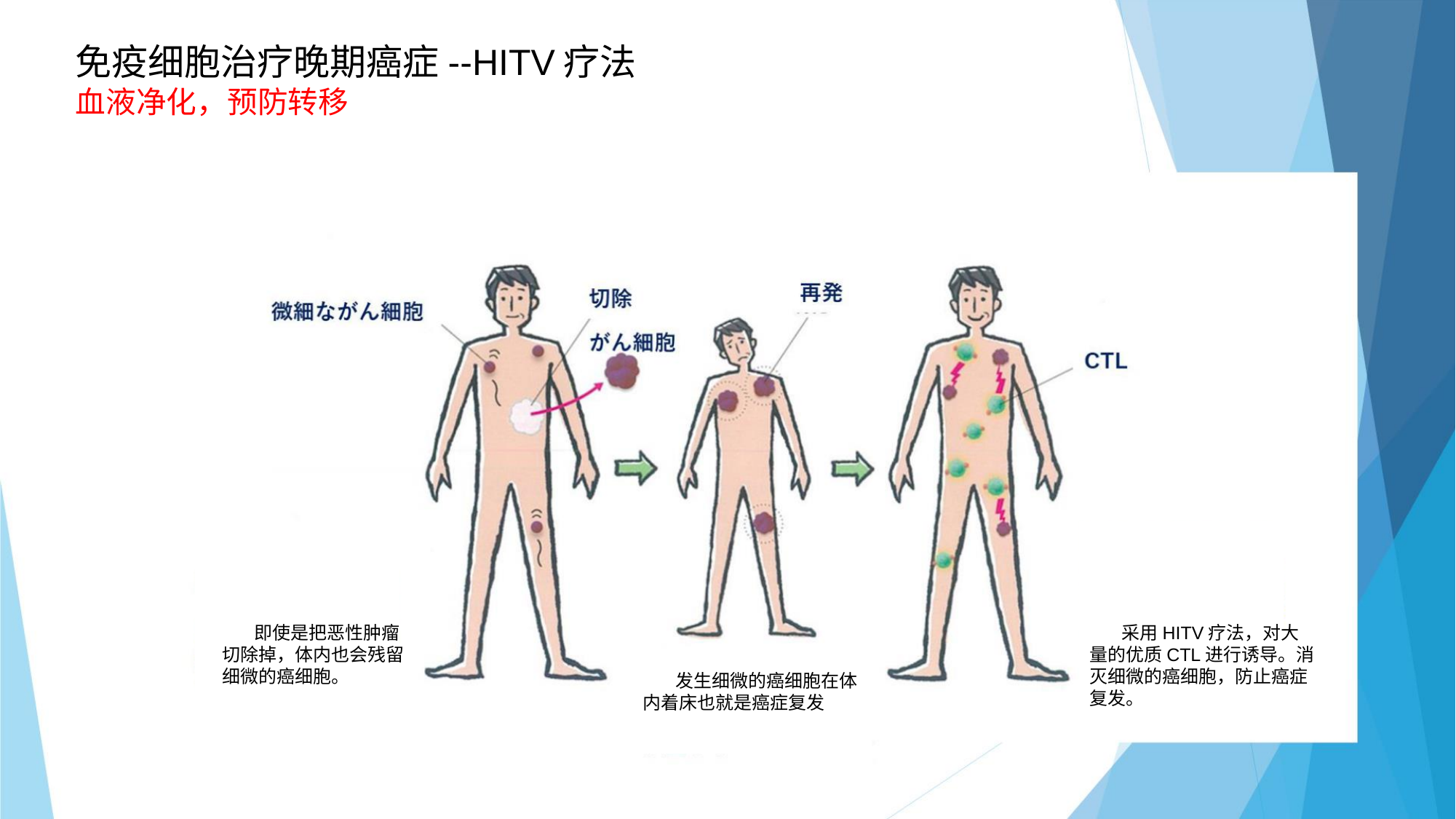

HITV疗法可以净化血液预防癌细胞转移，去除体内细微的癌细胞
采用HITV疗法，对大量的优质CTL进行诱导。消灭细微的癌细胞，防止癌症复发。
即使是把恶性肿瘤切除掉，体内也会残留细微的癌细胞
发生细微的癌细胞在体内着床也就是癌症复发

       即使是把恶性肿瘤切除掉，体内也会残留细微的癌细胞。
       采用HITV疗法，对大量的优质CTL进行诱导。消灭细微的癌细胞，防止癌症复发。
       发生细微的癌细胞在体内着床也就是癌症复发
免疫细胞治疗晚期癌症--HITV疗法
血液净化，预防转移